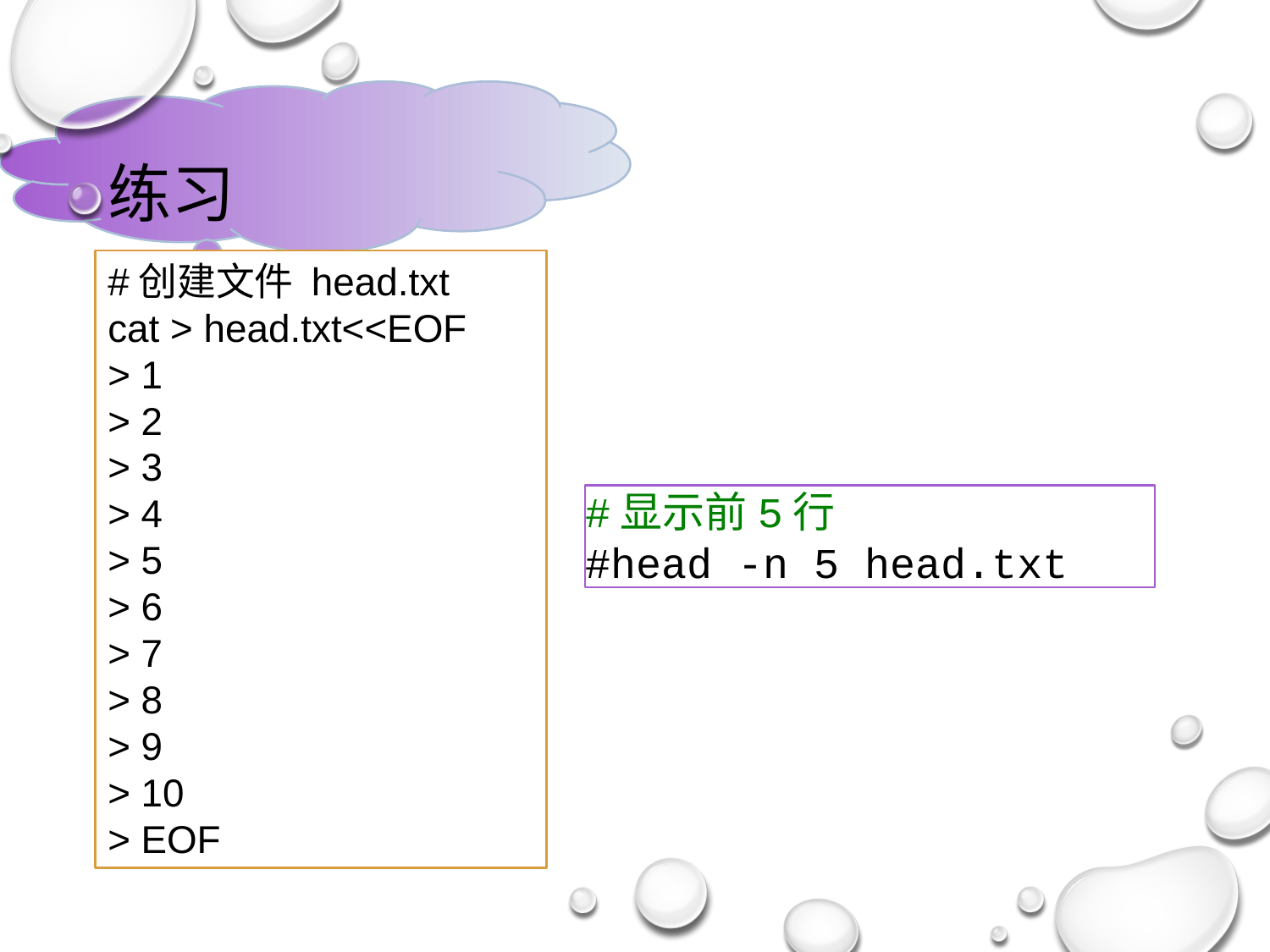

# 练习
#创建文件 head.txt
cat > head.txt<<EOF
> 1
> 2
> 3
> 4
> 5
> 6
> 7
> 8
> 9
> 10
> EOF
#显示前5行
#head -n 5 head.txt